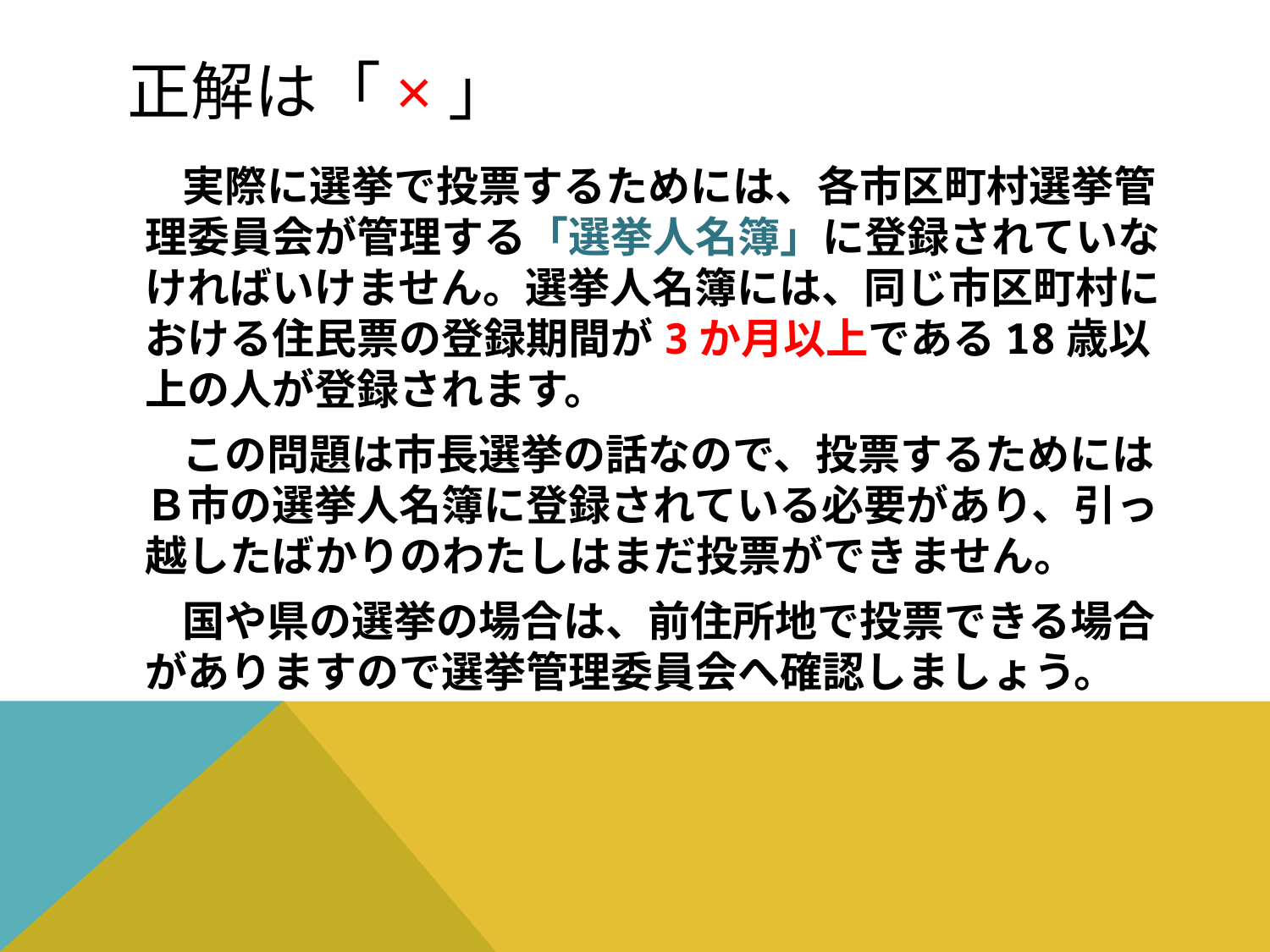

# 正解は「×」
　　実際に選挙で投票するためには、各市区町村選挙管理委員会が管理する「選挙人名簿」に登録されていなければいけません。選挙人名簿には、同じ市区町村における住民票の登録期間が3か月以上である18歳以上の人が登録されます。
　　この問題は市長選挙の話なので、投票するためにはＢ市の選挙人名簿に登録されている必要があり、引っ越したばかりのわたしはまだ投票ができません。
　　国や県の選挙の場合は、前住所地で投票できる場合がありますので選挙管理委員会へ確認しましょう。